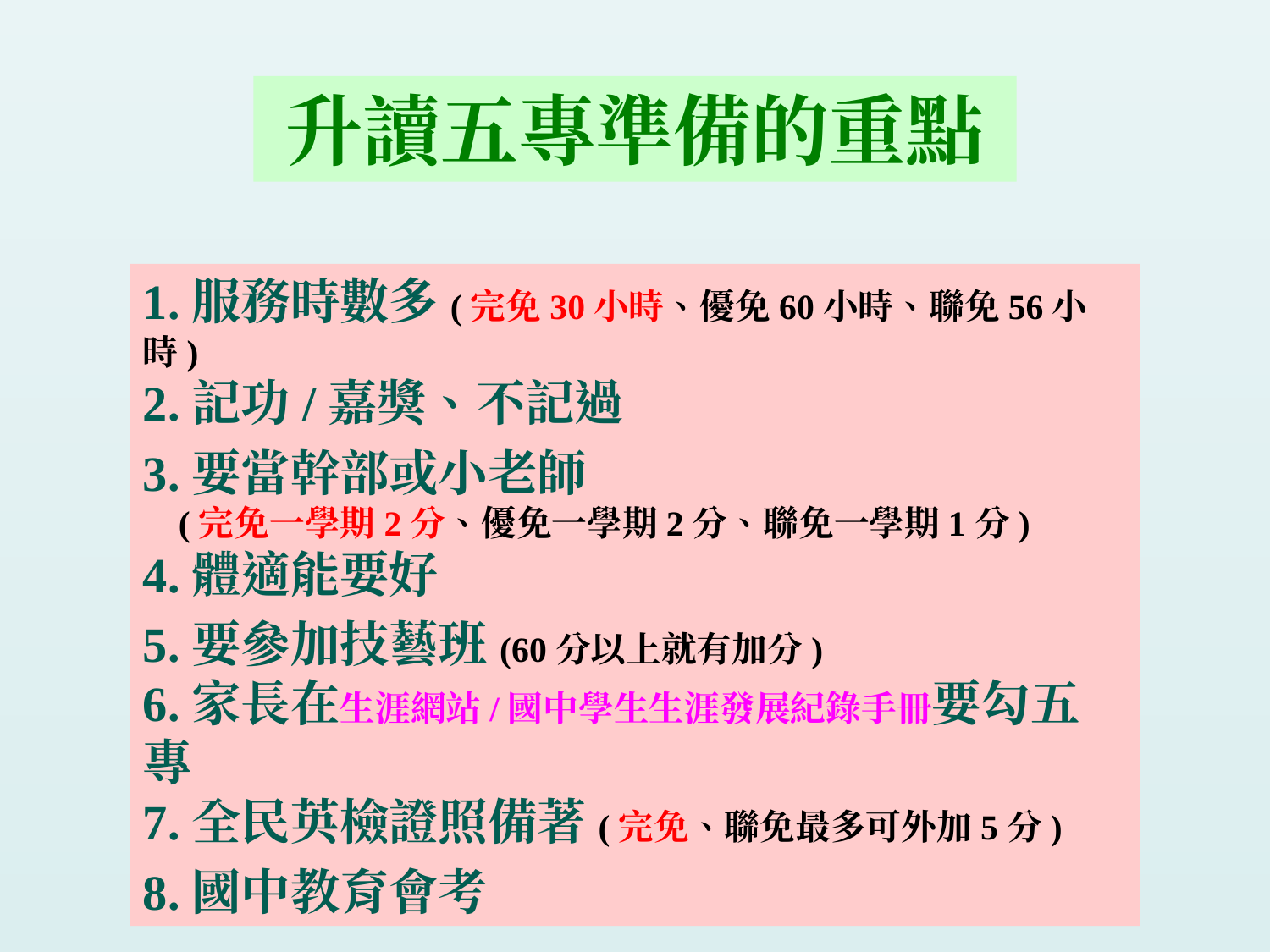

升讀五專準備的重點
1.服務時數多(完免30小時、優免60小時、聯免56小時)
2.記功/嘉獎、不記過
3.要當幹部或小老師
    (完免一學期2分、優免一學期2分、聯免一學期1分)
4.體適能要好
5.要參加技藝班(60分以上就有加分)
6.家長在生涯網站/國中學生生涯發展紀錄手冊要勾五專
7.全民英檢證照備著(完免、聯免最多可外加5分)
8.國中教育會考